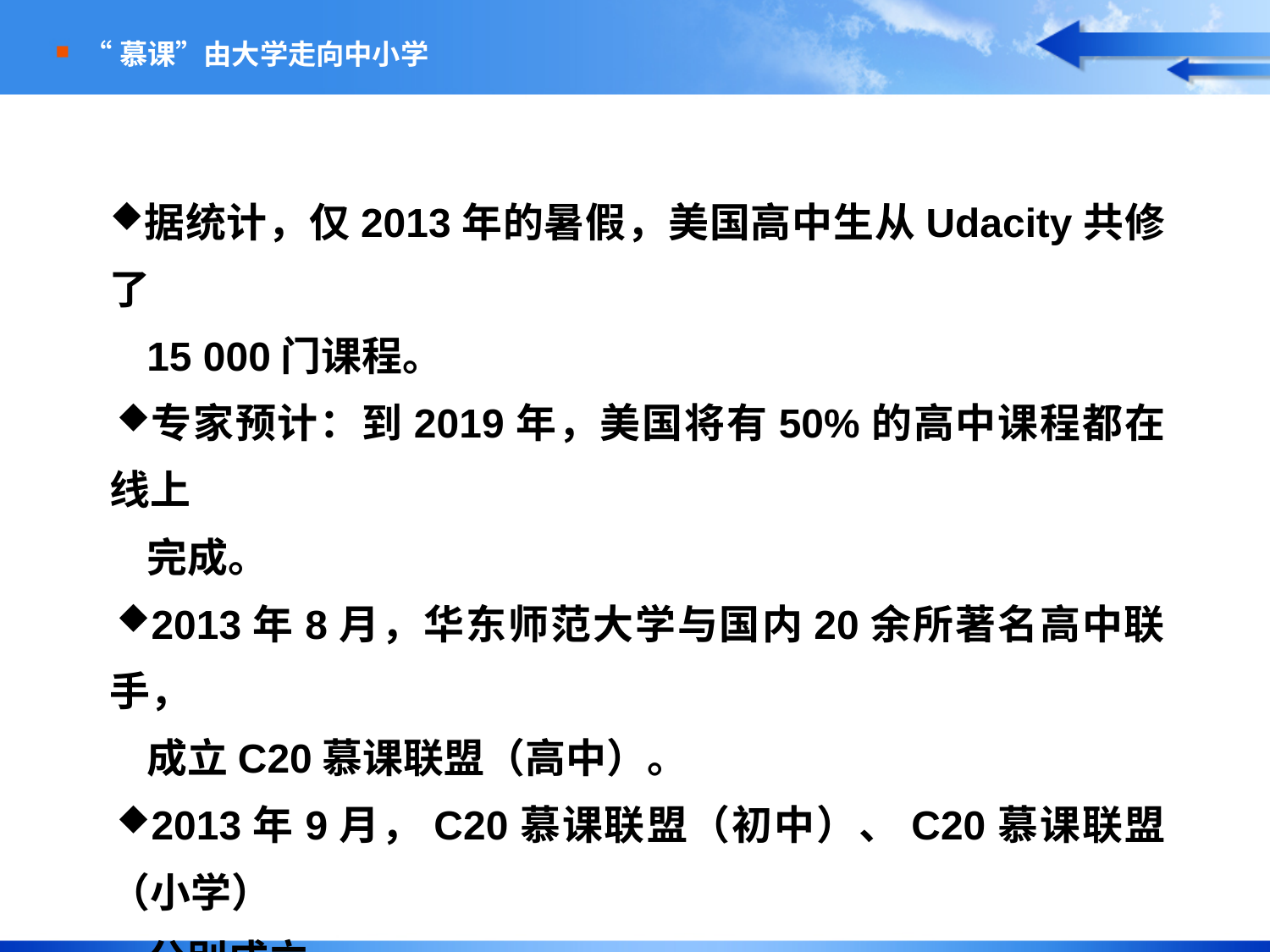

“慕课”由大学走向中小学
据统计，仅2013年的暑假，美国高中生从Udacity共修了
15 000门课程。
专家预计：到2019年，美国将有50%的高中课程都在线上
完成。
2013年8月，华东师范大学与国内20余所著名高中联手，
成立C20慕课联盟（高中）。
2013年9月，C20慕课联盟（初中）、C20慕课联盟（小学）
分别成立。
2013年10月，北京大学“慕课”平台向高中生开放5门大
学先修课程。